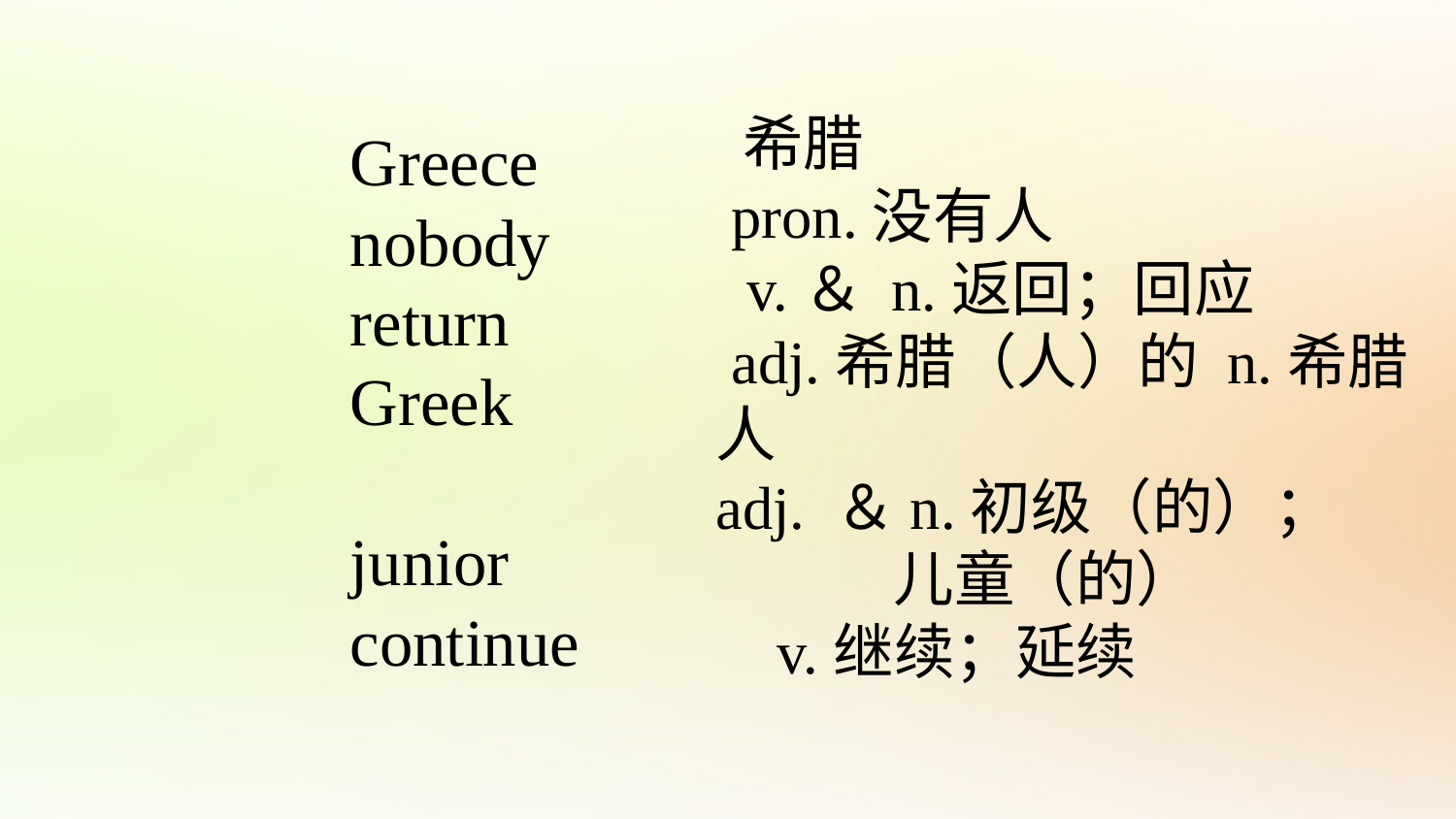

希腊
 pron.没有人
  v.＆ n.返回；回应
 adj.希腊（人）的 n.希腊人
adj. ＆n.初级（的）；
            儿童（的）
    v.继续；延续
Greece
nobody
return
Greek
junior
continue
#